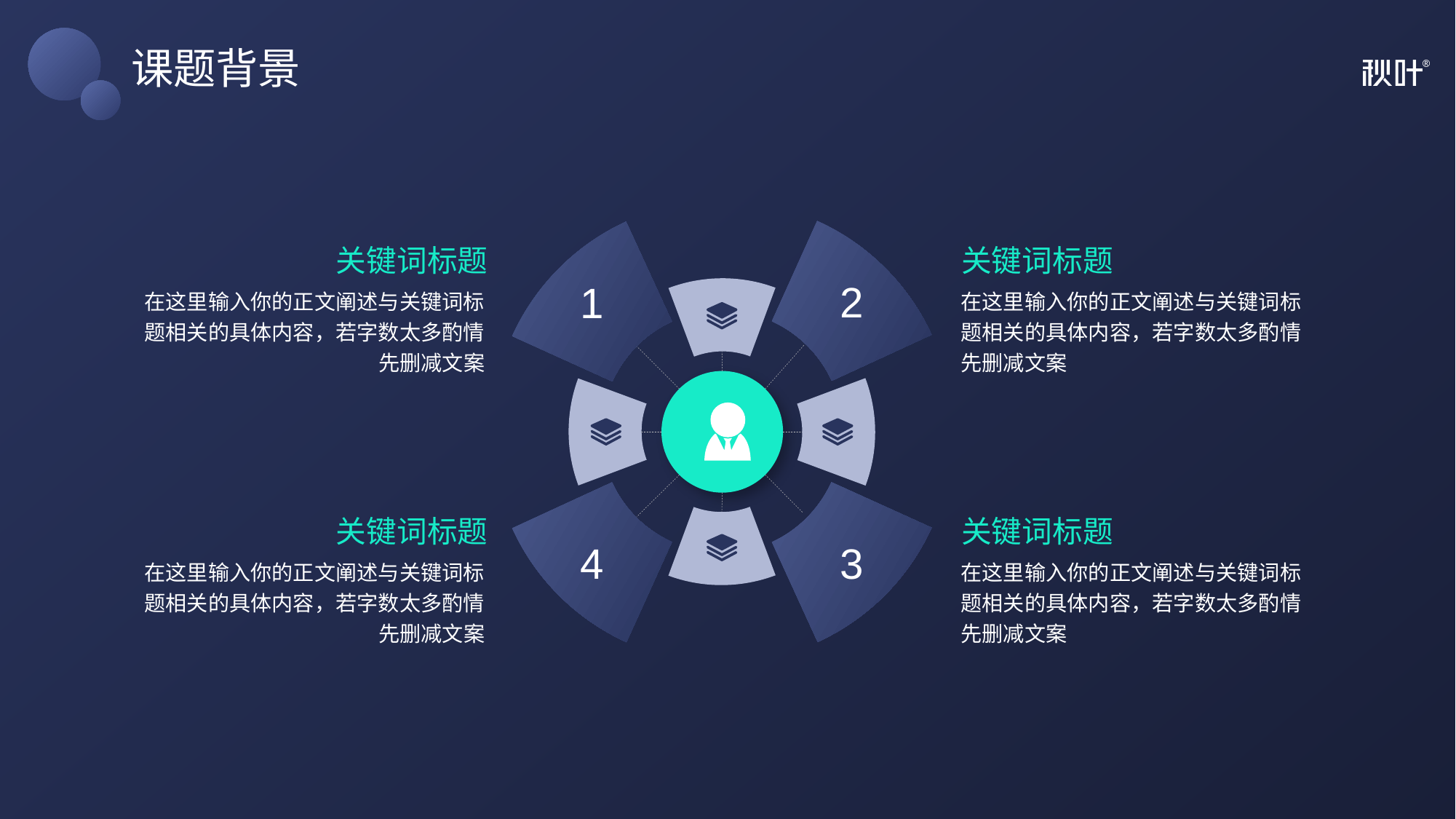

# 课题背景
2
1
关键词标题
在这里输入你的正文阐述与关键词标题相关的具体内容，若字数太多酌情先删减文案
关键词标题
在这里输入你的正文阐述与关键词标题相关的具体内容，若字数太多酌情先删减文案

3
4
关键词标题
在这里输入你的正文阐述与关键词标题相关的具体内容，若字数太多酌情先删减文案

关键词标题
在这里输入你的正文阐述与关键词标题相关的具体内容，若字数太多酌情先删减文案